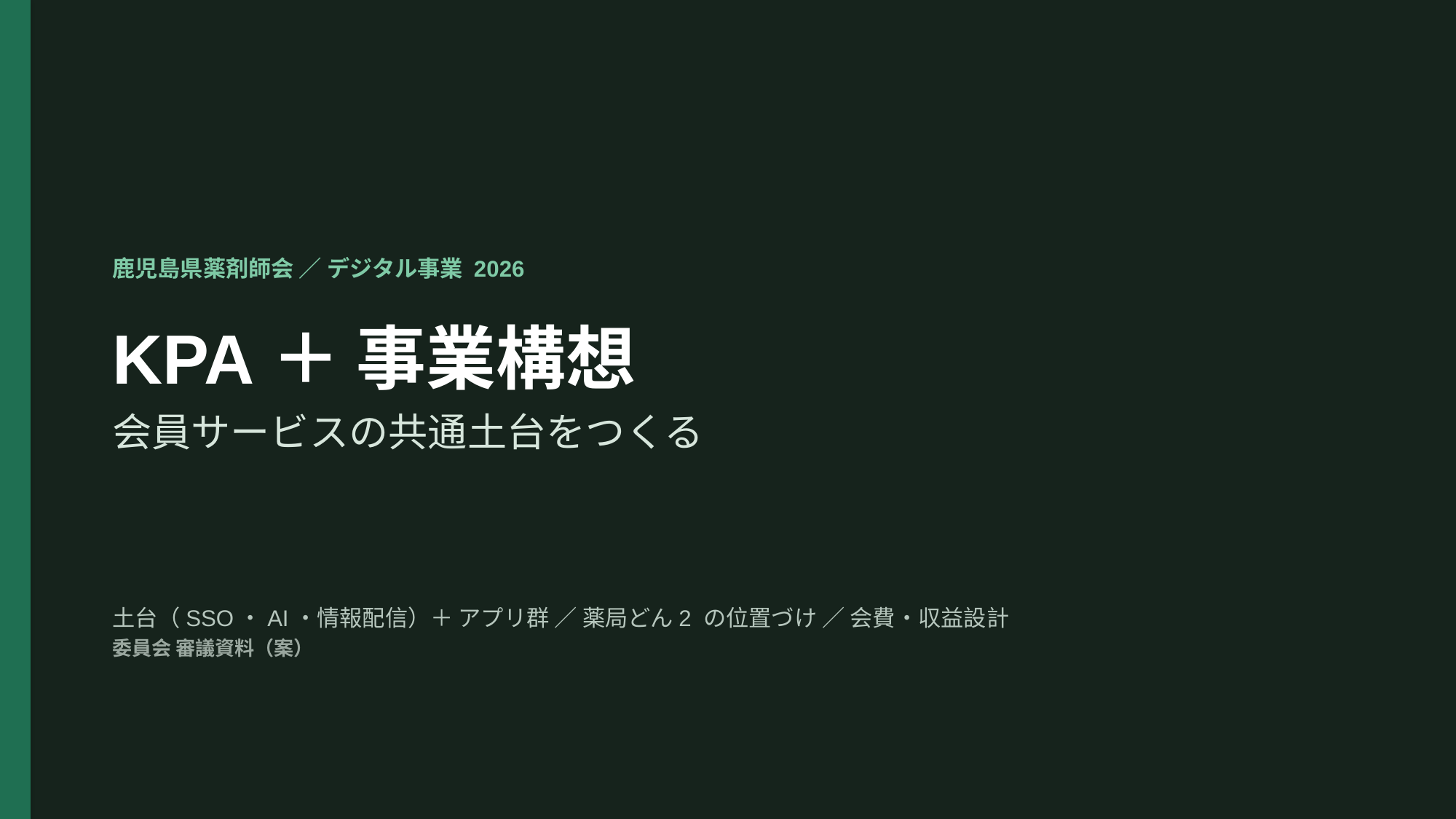

鹿児島県薬剤師会 ／ デジタル事業 2026
KPA＋ 事業構想
会員サービスの共通土台をつくる
土台（SSO・AI・情報配信）＋ アプリ群 ／ 薬局どん2 の位置づけ ／ 会費・収益設計
委員会 審議資料（案）